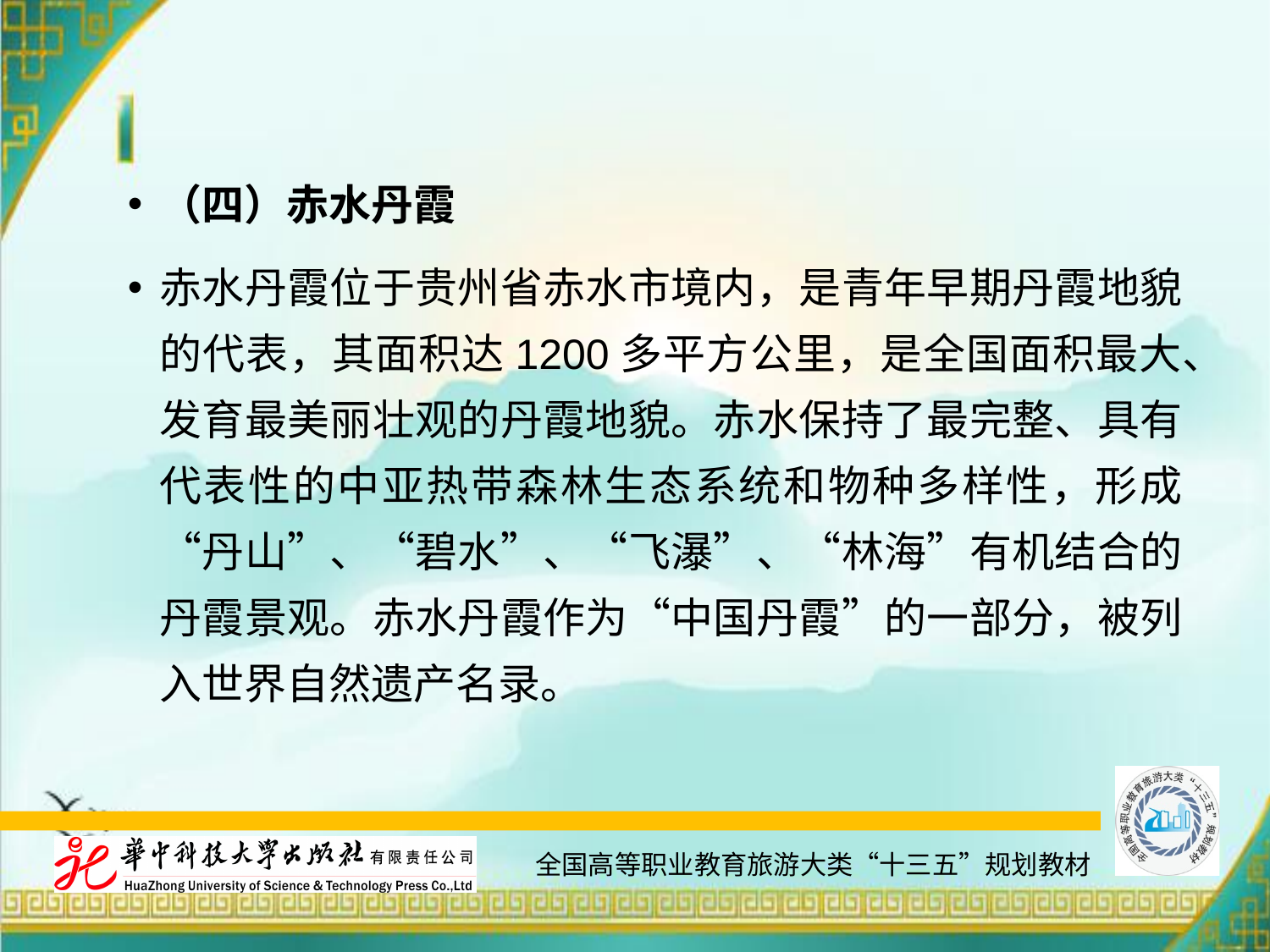

#
（四）赤水丹霞
赤水丹霞位于贵州省赤水市境内，是青年早期丹霞地貌的代表，其面积达1200多平方公里，是全国面积最大、发育最美丽壮观的丹霞地貌。赤水保持了最完整、具有代表性的中亚热带森林生态系统和物种多样性，形成“丹山”、“碧水”、“飞瀑”、“林海”有机结合的丹霞景观。赤水丹霞作为“中国丹霞”的一部分，被列入世界自然遗产名录。